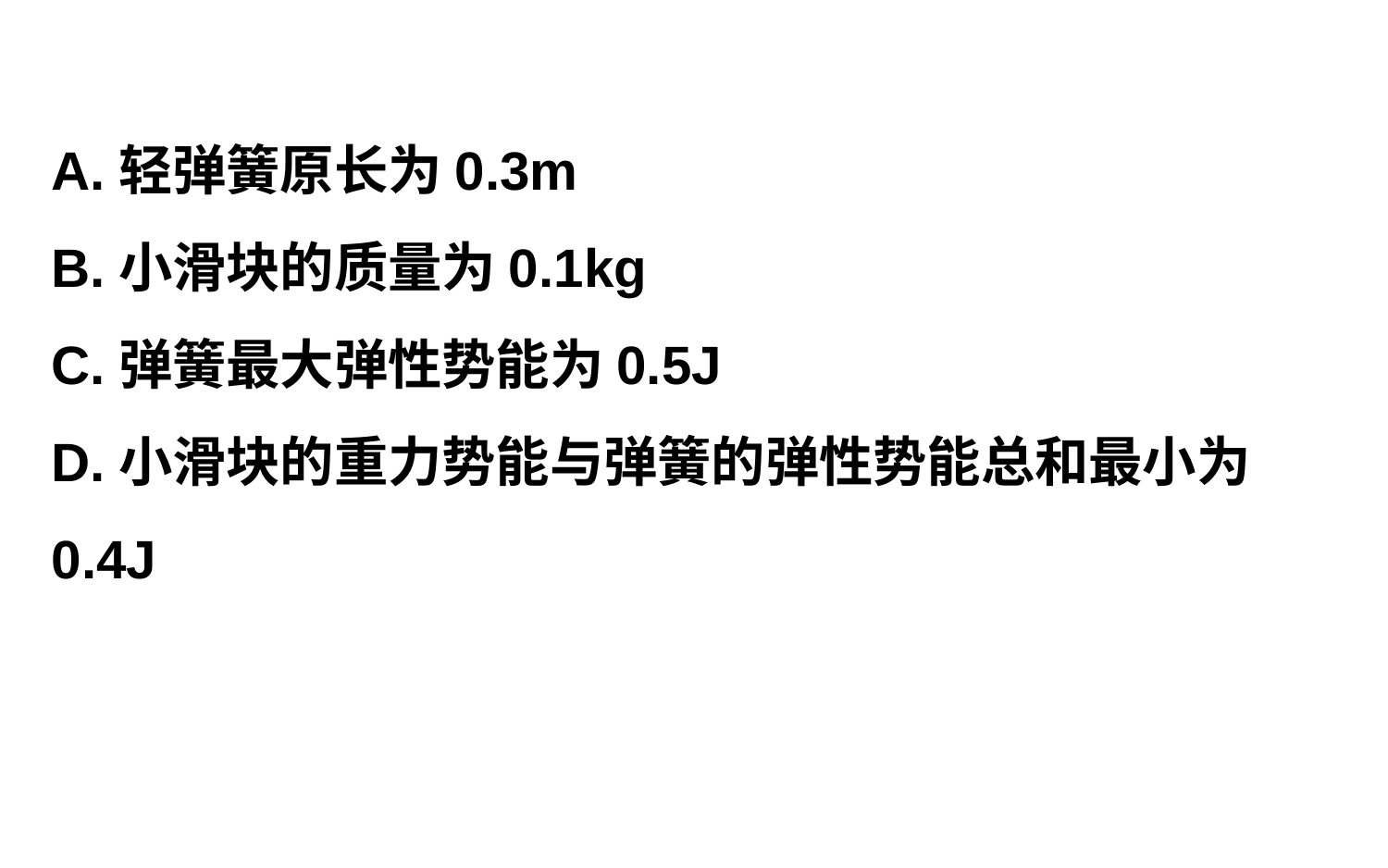

A.轻弹簧原长为0.3m
B.小滑块的质量为0.1kg
C.弹簧最大弹性势能为0.5J
D.小滑块的重力势能与弹簧的弹性势能总和最小为0.4J